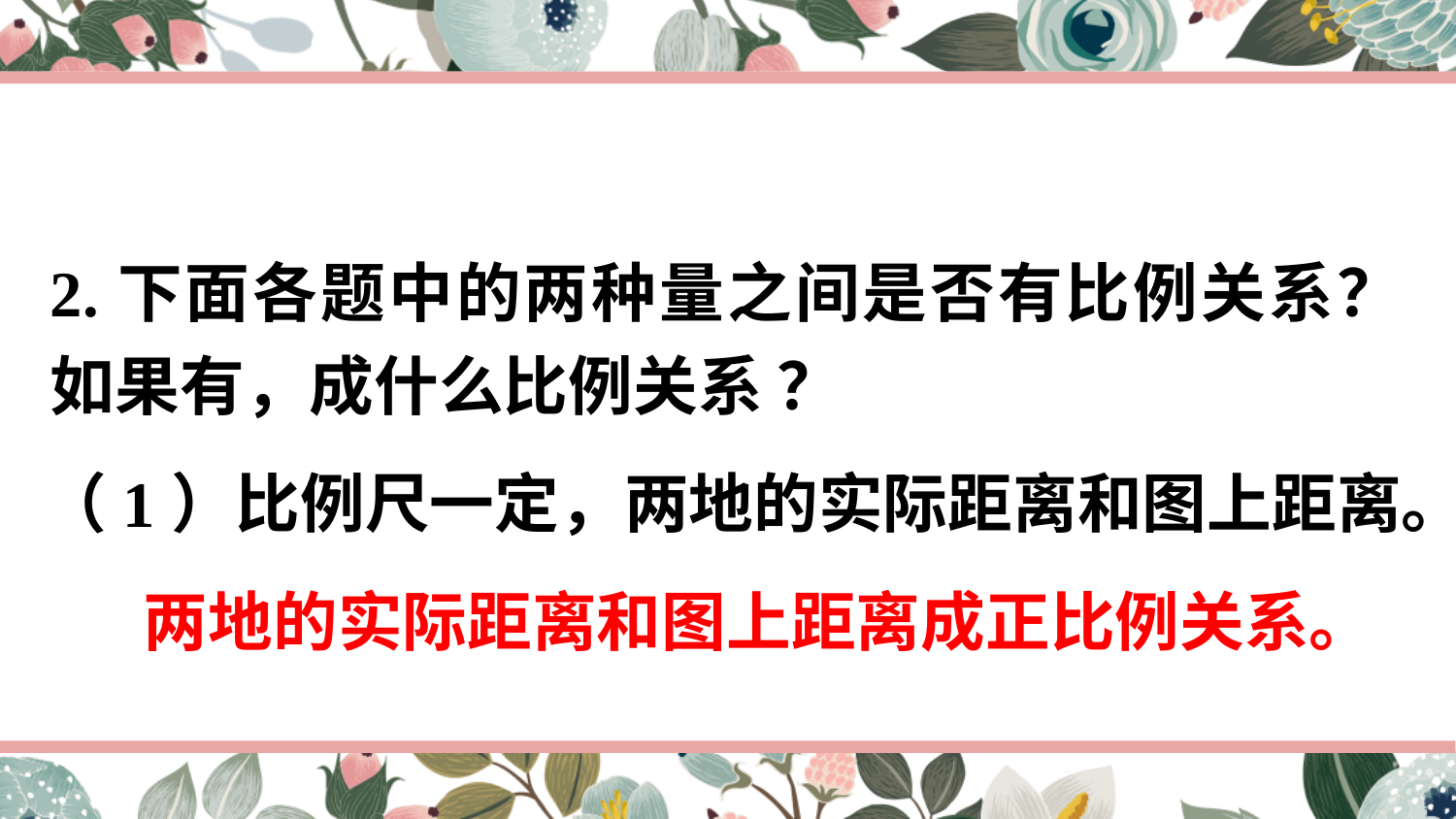

2.下面各题中的两种量之间是否有比例关系？如果有，成什么比例关系 ？
（1）比例尺一定，两地的实际距离和图上距离。
两地的实际距离和图上距离成正比例关系。